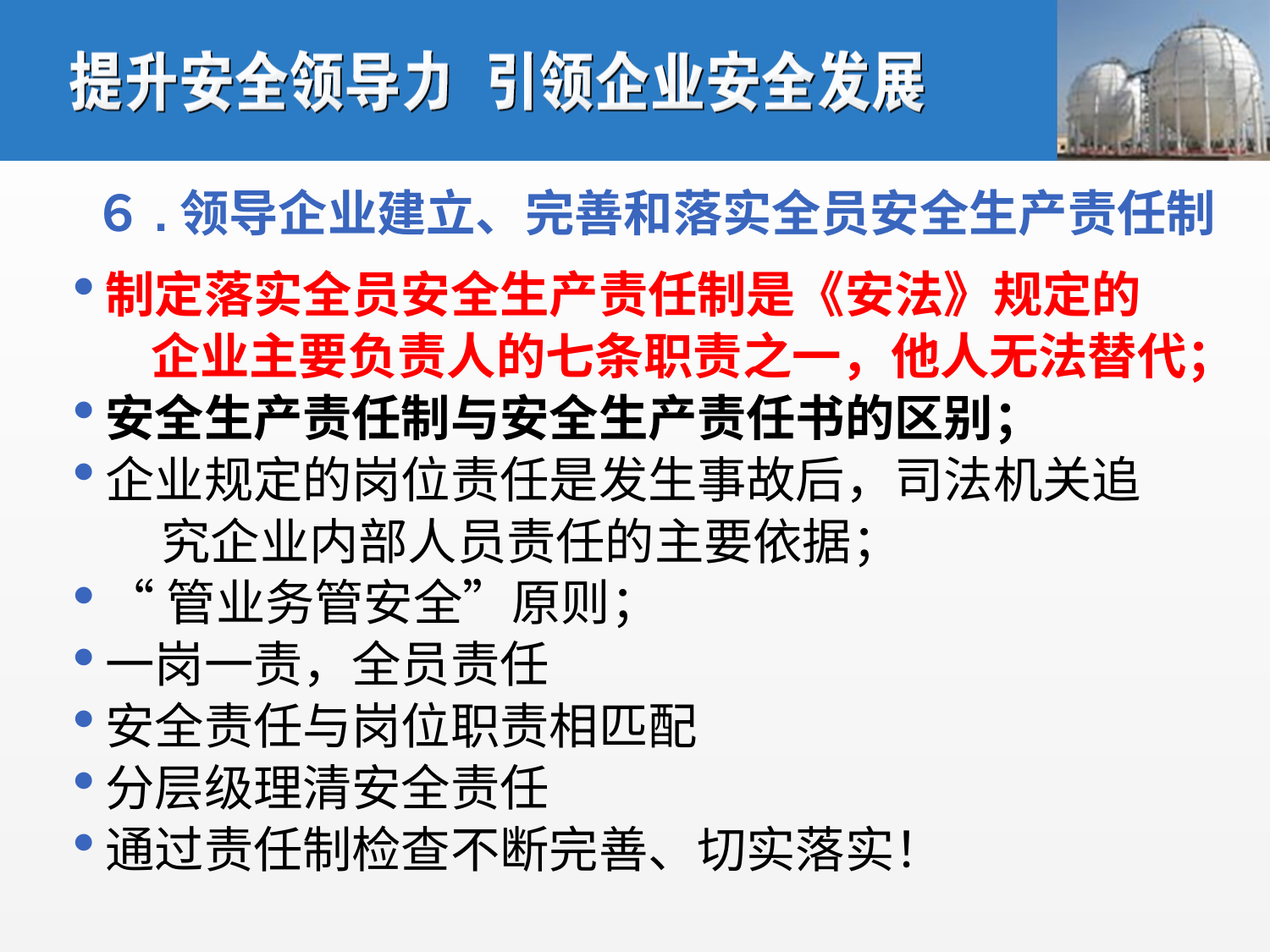

６.领导企业建立、完善和落实全员安全生产责任制
制定落实全员安全生产责任制是《安法》规定的
   企业主要负责人的七条职责之一，他人无法替代；
安全生产责任制与安全生产责任书的区别；
企业规定的岗位责任是发生事故后，司法机关追
    究企业内部人员责任的主要依据；
“管业务管安全”原则；
一岗一责，全员责任
安全责任与岗位职责相匹配
分层级理清安全责任
通过责任制检查不断完善、切实落实！